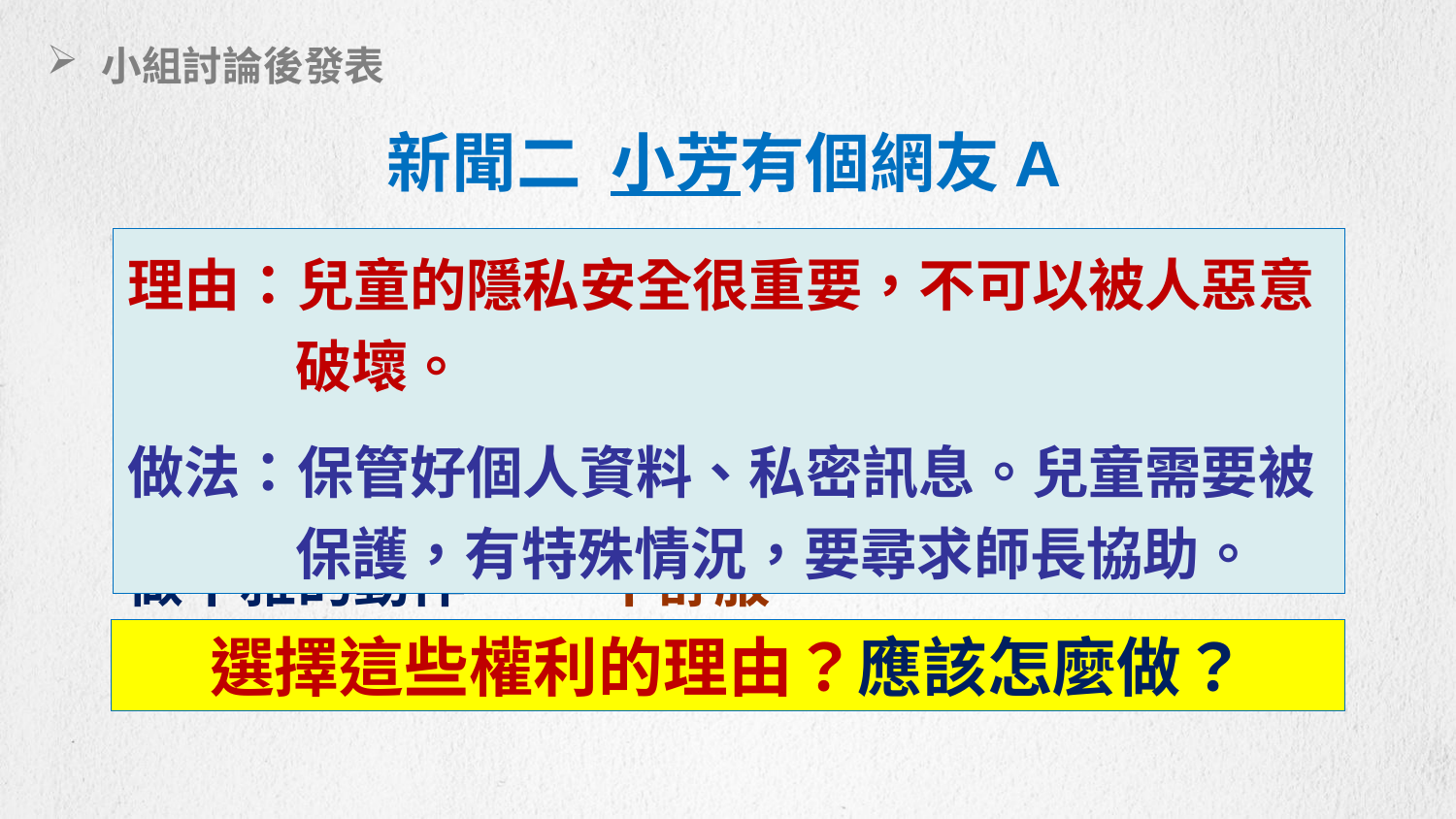

小組討論後發表
新聞二  小芳有個網友A
理由：兒童的隱私安全很重要，不可以被人惡意
            破壞。
做法：保管好個人資料、私密訊息。兒童需要被
            保護，有特殊情況，要尋求師長協助。
| 事件情節 | 影 響 | 應保障的權利 |
| --- | --- | --- |
| 小芳的網A向她要照片，還要她做不雅的動作。 | 網友A的要求讓她覺得很不舒服。 | ? |
隱私權
受保護權
選擇這些權利的理由？應該怎麼做？